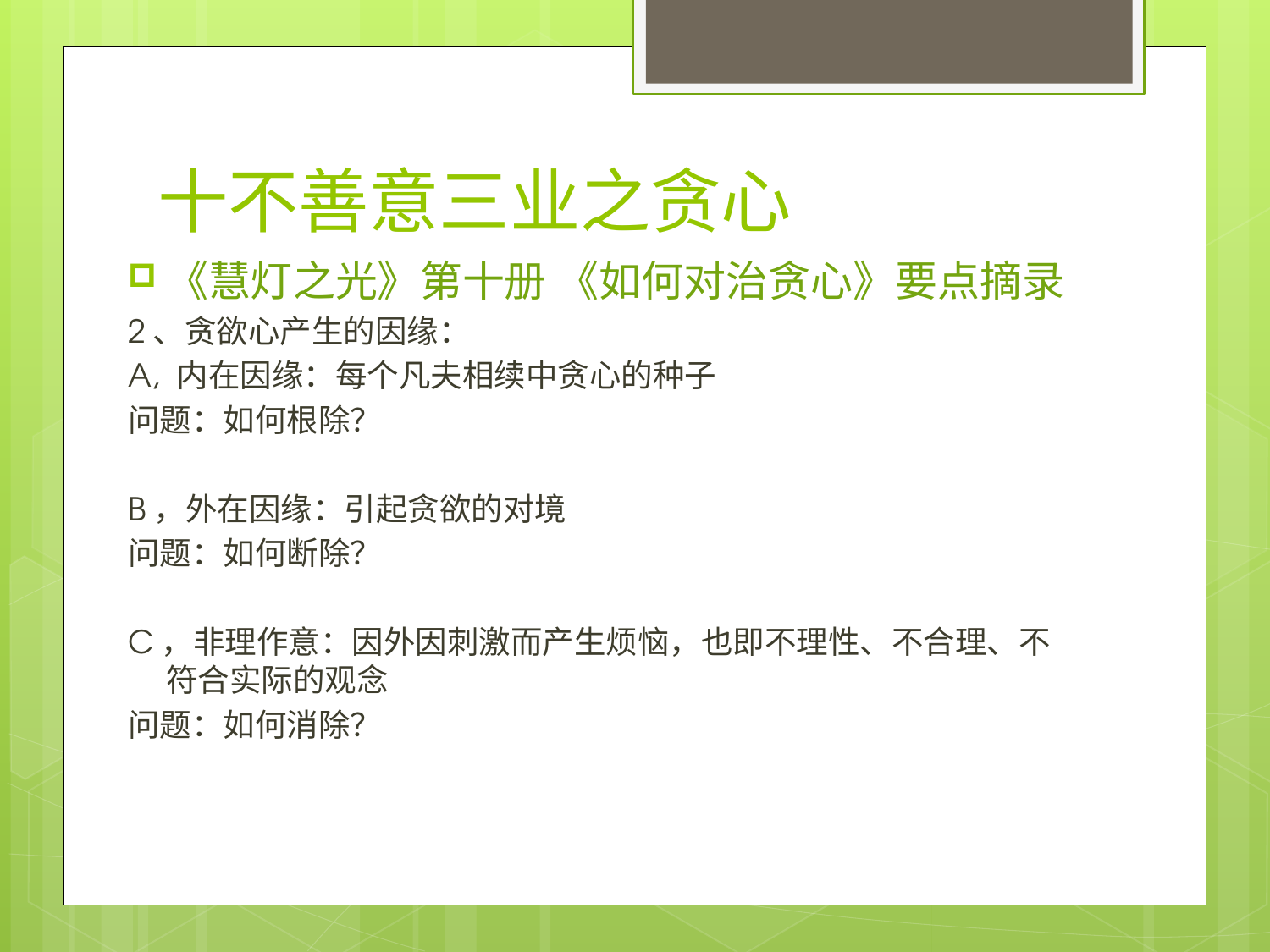

# 十不善意三业之贪心
《慧灯之光》第十册 《如何对治贪心》要点摘录
2、贪欲心产生的因缘：
A, 内在因缘：每个凡夫相续中贪心的种子
问题：如何根除？

B，外在因缘：引起贪欲的对境
问题：如何断除？

C，非理作意：因外因刺激而产生烦恼，也即不理性、不合理、不符合实际的观念
问题：如何消除？